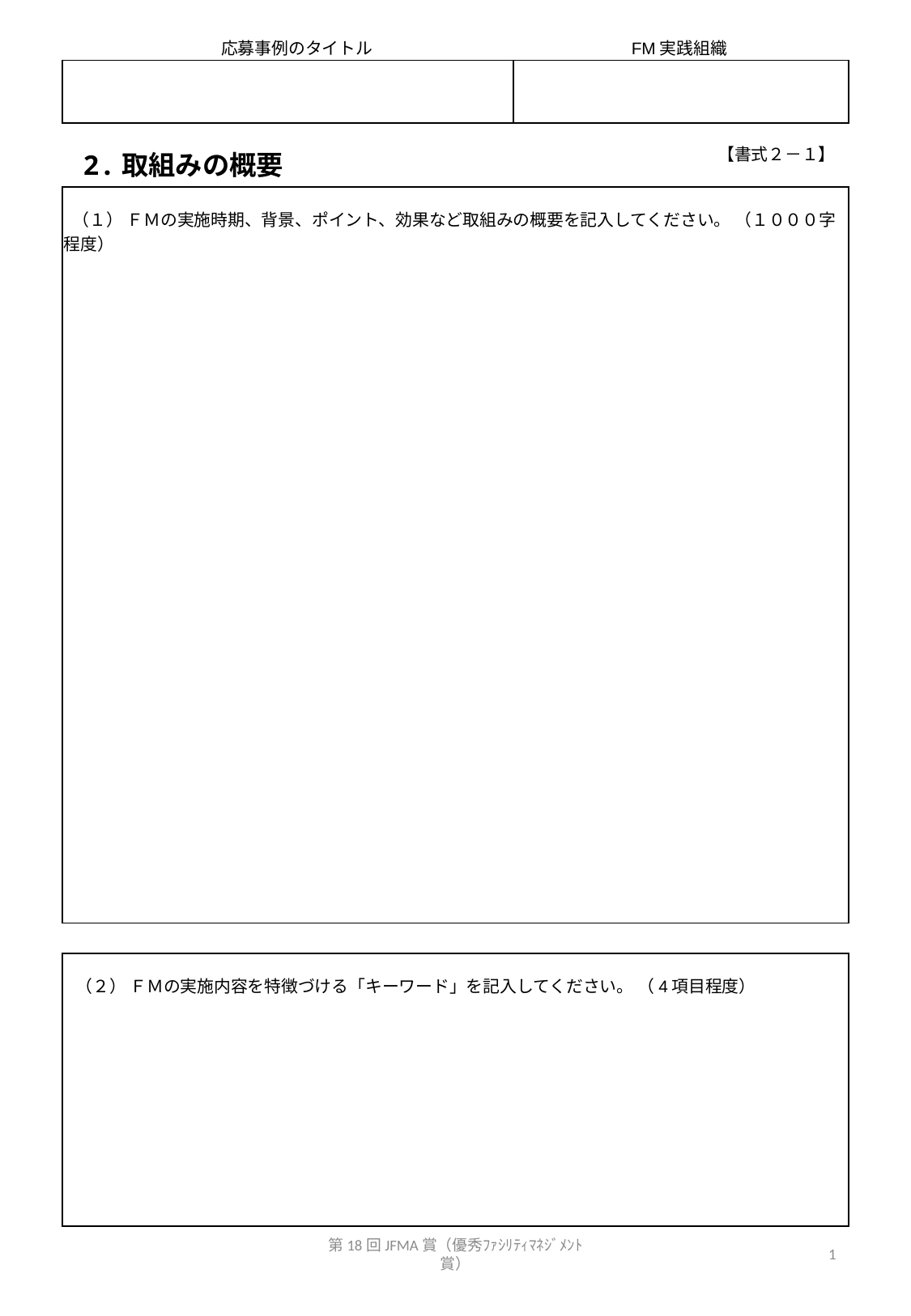

応募事例のタイトル
FM実践組織
|  |
| --- |
|  |
| --- |
【書式２－１】
2.取組みの概要
| （１） ＦＭの実施時期、背景、ポイント、効果など取組みの概要を記入してください。 （１０００字程度） |
| --- |
| （２） ＦＭの実施内容を特徴づける「キーワード」を記入してください。 （4項目程度） |
| --- |
第18回JFMA賞（優秀ﾌｧｼﾘﾃｨﾏﾈｼﾞﾒﾝﾄ賞）
1